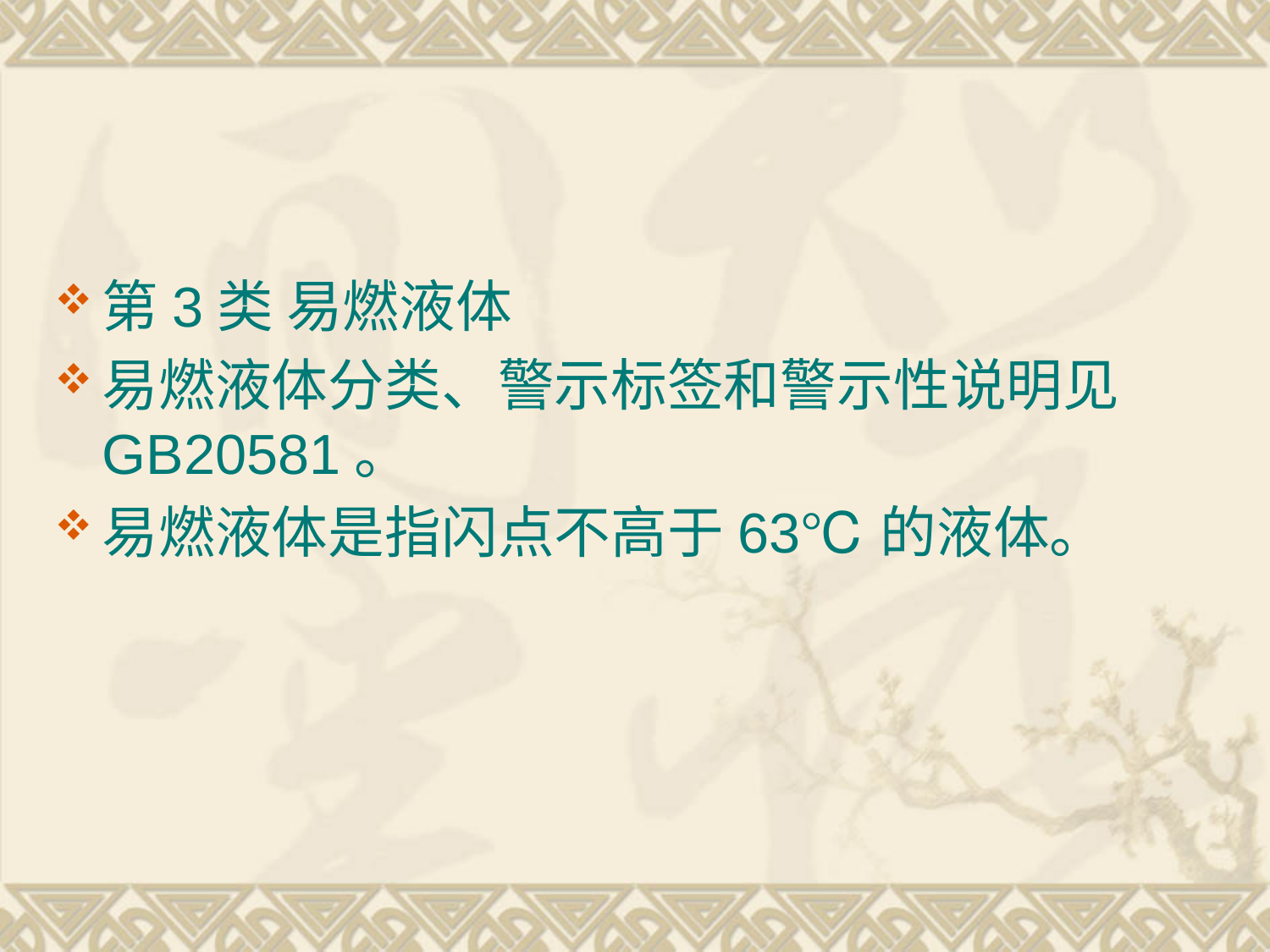

#
第3类 易燃液体
易燃液体分类、警示标签和警示性说明见GB20581。
易燃液体是指闪点不高于63℃的液体。